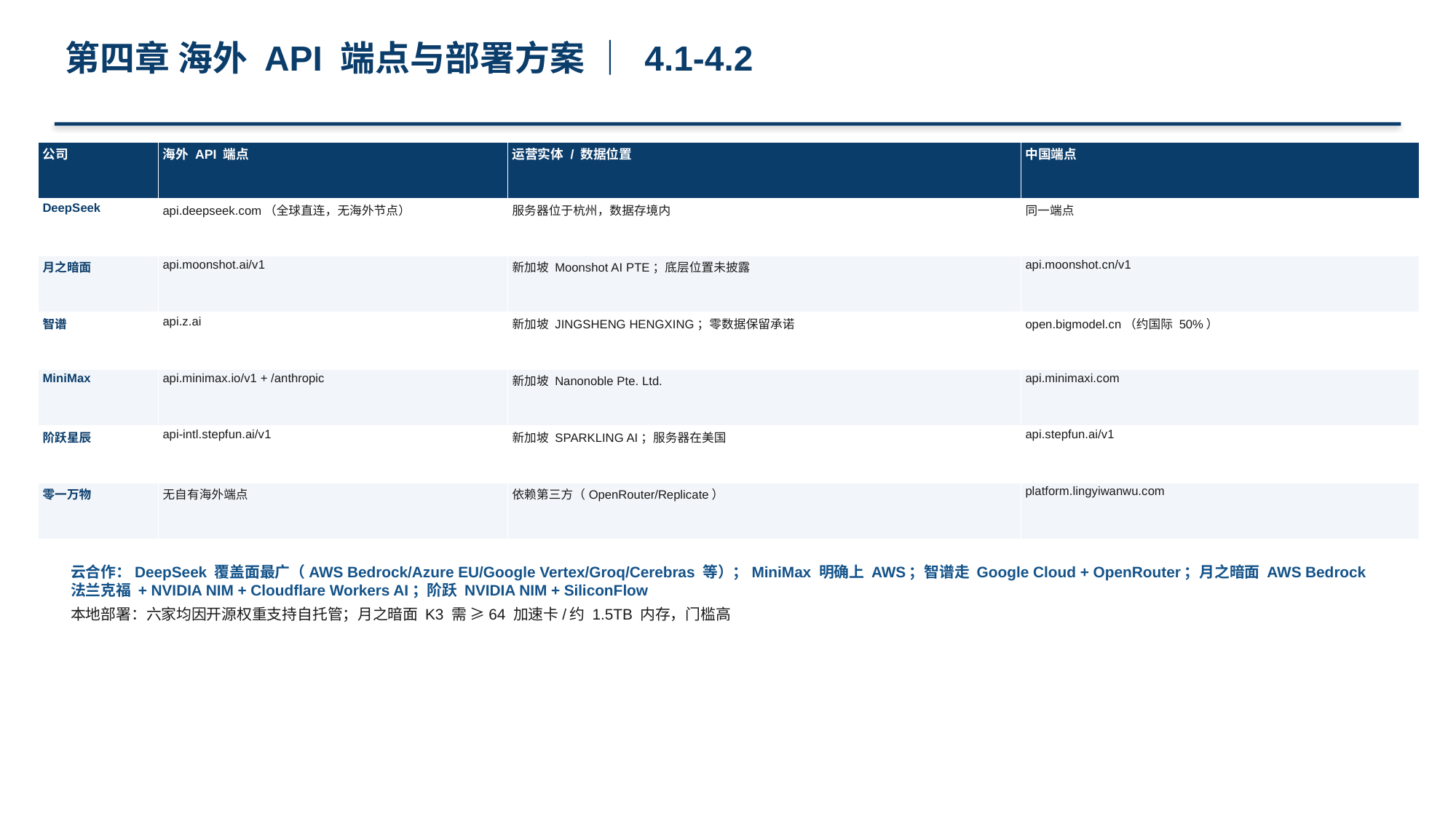

第四章 海外 API 端点与部署方案 ｜ 4.1-4.2

| 公司 | 海外 API 端点 | 运营实体 / 数据位置 | 中国端点 |
| --- | --- | --- | --- |
| DeepSeek | api.deepseek.com（全球直连，无海外节点） | 服务器位于杭州，数据存境内 | 同一端点 |
| 月之暗面 | api.moonshot.ai/v1 | 新加坡 Moonshot AI PTE；底层位置未披露 | api.moonshot.cn/v1 |
| 智谱 | api.z.ai | 新加坡 JINGSHENG HENGXING；零数据保留承诺 | open.bigmodel.cn（约国际 50%） |
| MiniMax | api.minimax.io/v1 + /anthropic | 新加坡 Nanonoble Pte. Ltd. | api.minimaxi.com |
| 阶跃星辰 | api-intl.stepfun.ai/v1 | 新加坡 SPARKLING AI；服务器在美国 | api.stepfun.ai/v1 |
| 零一万物 | 无自有海外端点 | 依赖第三方（OpenRouter/Replicate） | platform.lingyiwanwu.com |
云合作：DeepSeek 覆盖面最广（AWS Bedrock/Azure EU/Google Vertex/Groq/Cerebras 等）；MiniMax 明确上 AWS；智谱走 Google Cloud + OpenRouter；月之暗面 AWS Bedrock 法兰克福 + NVIDIA NIM + Cloudflare Workers AI；阶跃 NVIDIA NIM + SiliconFlow
本地部署：六家均因开源权重支持自托管；月之暗面 K3 需 ≥64 加速卡/约 1.5TB 内存，门槛高